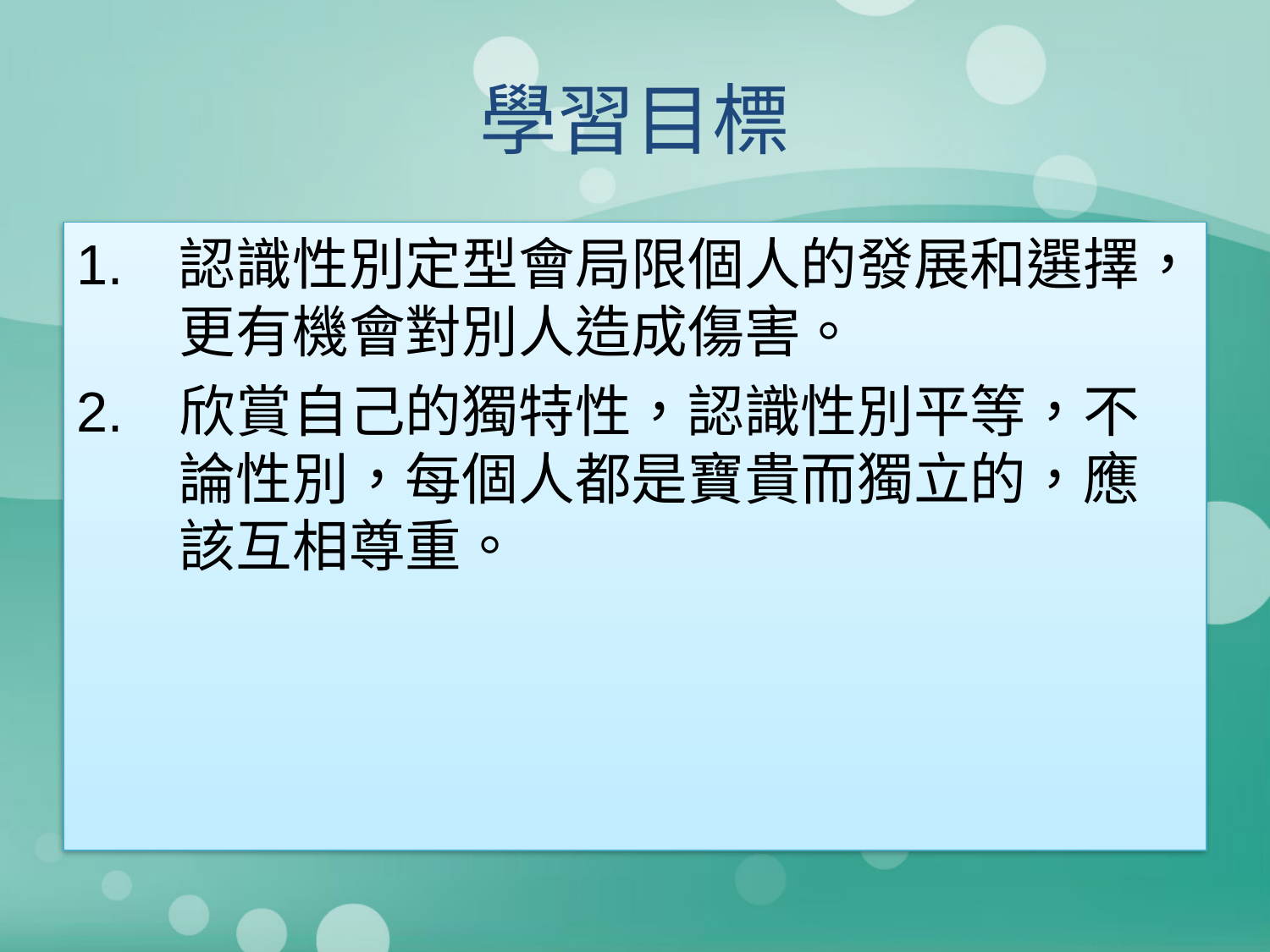

# 學習目標
認識性別定型會局限個人的發展和選擇，更有機會對別人造成傷害。
欣賞自己的獨特性，認識性別平等，不論性別，每個人都是寶貴而獨立的，應該互相尊重。